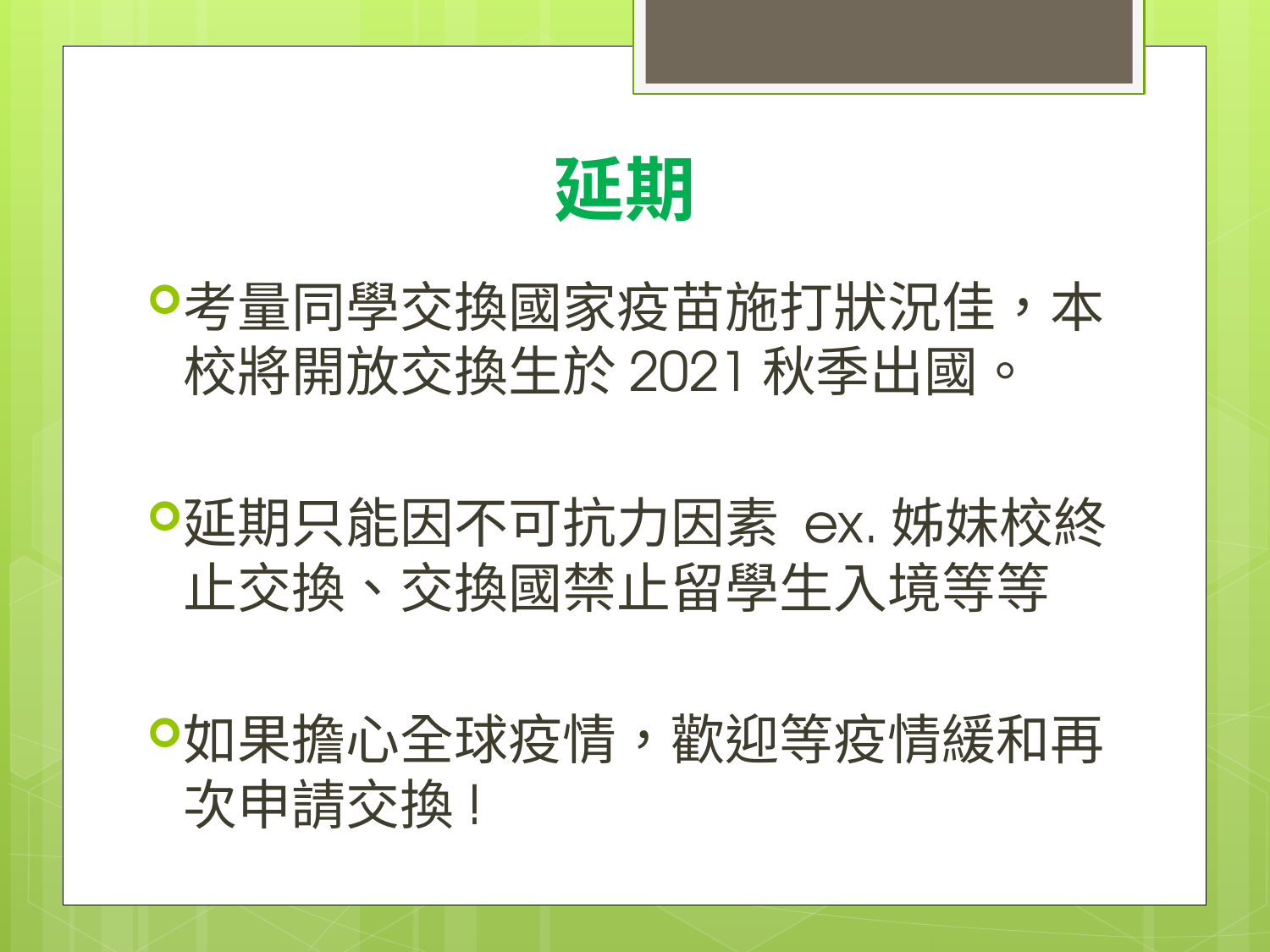

# 延期
考量同學交換國家疫苗施打狀況佳，本校將開放交換生於2021秋季出國。

延期只能因不可抗力因素 ex.姊妹校終止交換、交換國禁止留學生入境等等

如果擔心全球疫情，歡迎等疫情緩和再次申請交換!